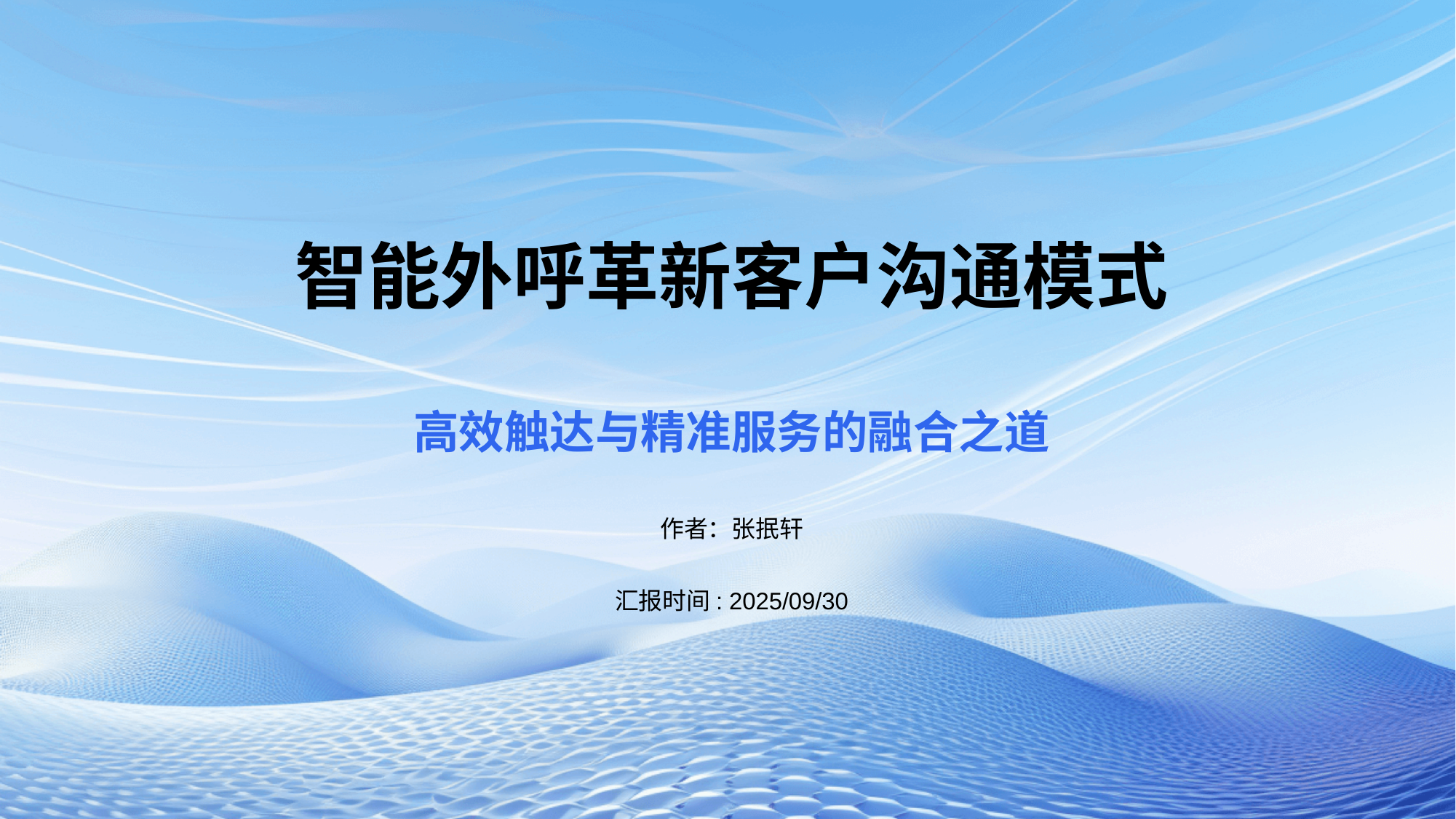

智能外呼革新客户沟通模式
高效触达与精准服务的融合之道

作者：张抿轩

汇报时间: 2025/09/30